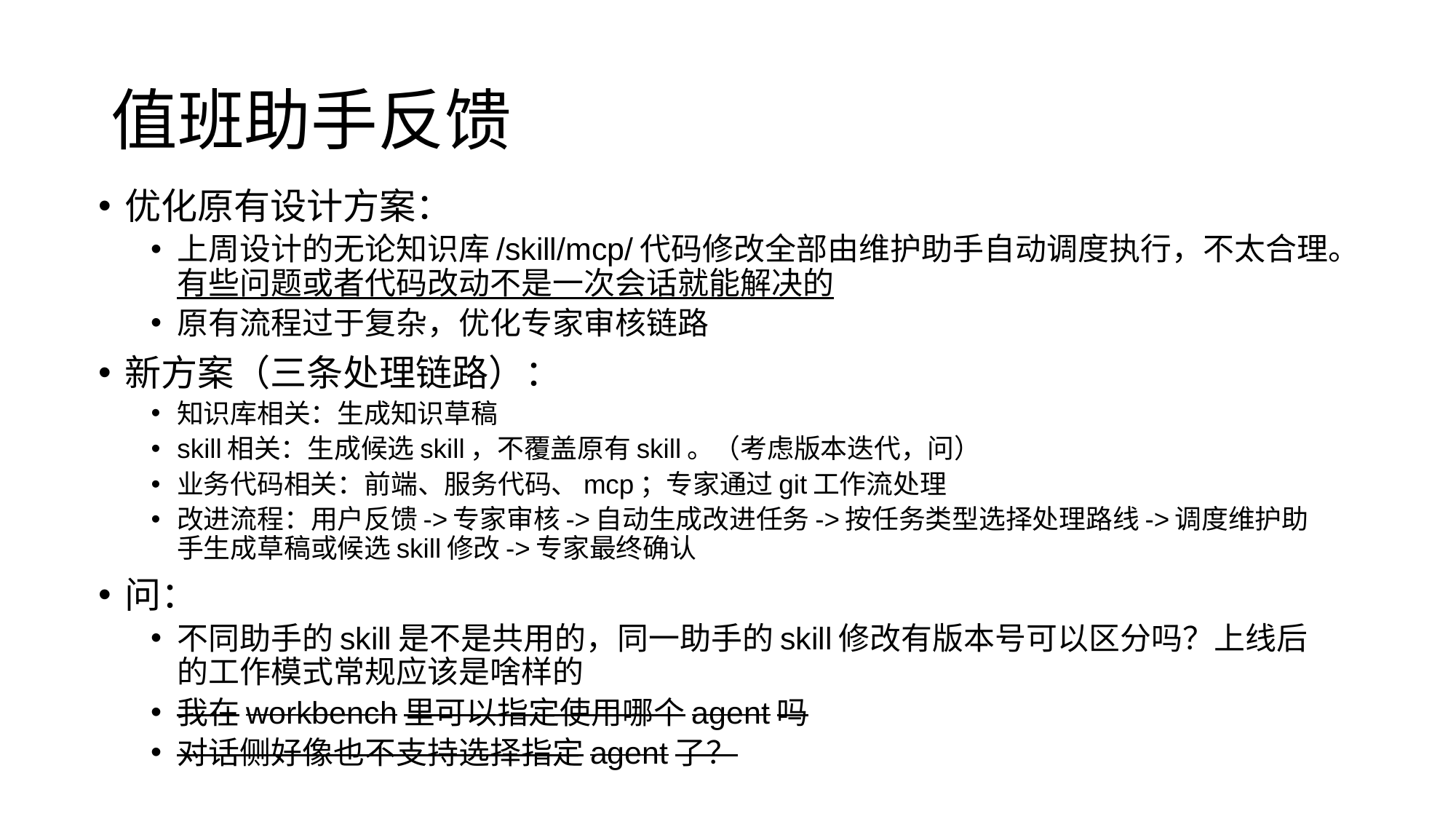

# 值班助手反馈
优化原有设计方案：
上周设计的无论知识库/skill/mcp/代码修改全部由维护助手自动调度执行，不太合理。有些问题或者代码改动不是一次会话就能解决的
原有流程过于复杂，优化专家审核链路
新方案（三条处理链路）：
知识库相关：生成知识草稿
skill相关：生成候选skill，不覆盖原有skill。（考虑版本迭代，问）
业务代码相关：前端、服务代码、mcp；专家通过git工作流处理
改进流程：用户反馈->专家审核->自动生成改进任务->按任务类型选择处理路线->调度维护助手生成草稿或候选skill修改->专家最终确认
问：
不同助手的skill是不是共用的，同一助手的skill修改有版本号可以区分吗？上线后的工作模式常规应该是啥样的
我在workbench里可以指定使用哪个agent吗
对话侧好像也不支持选择指定agent了？